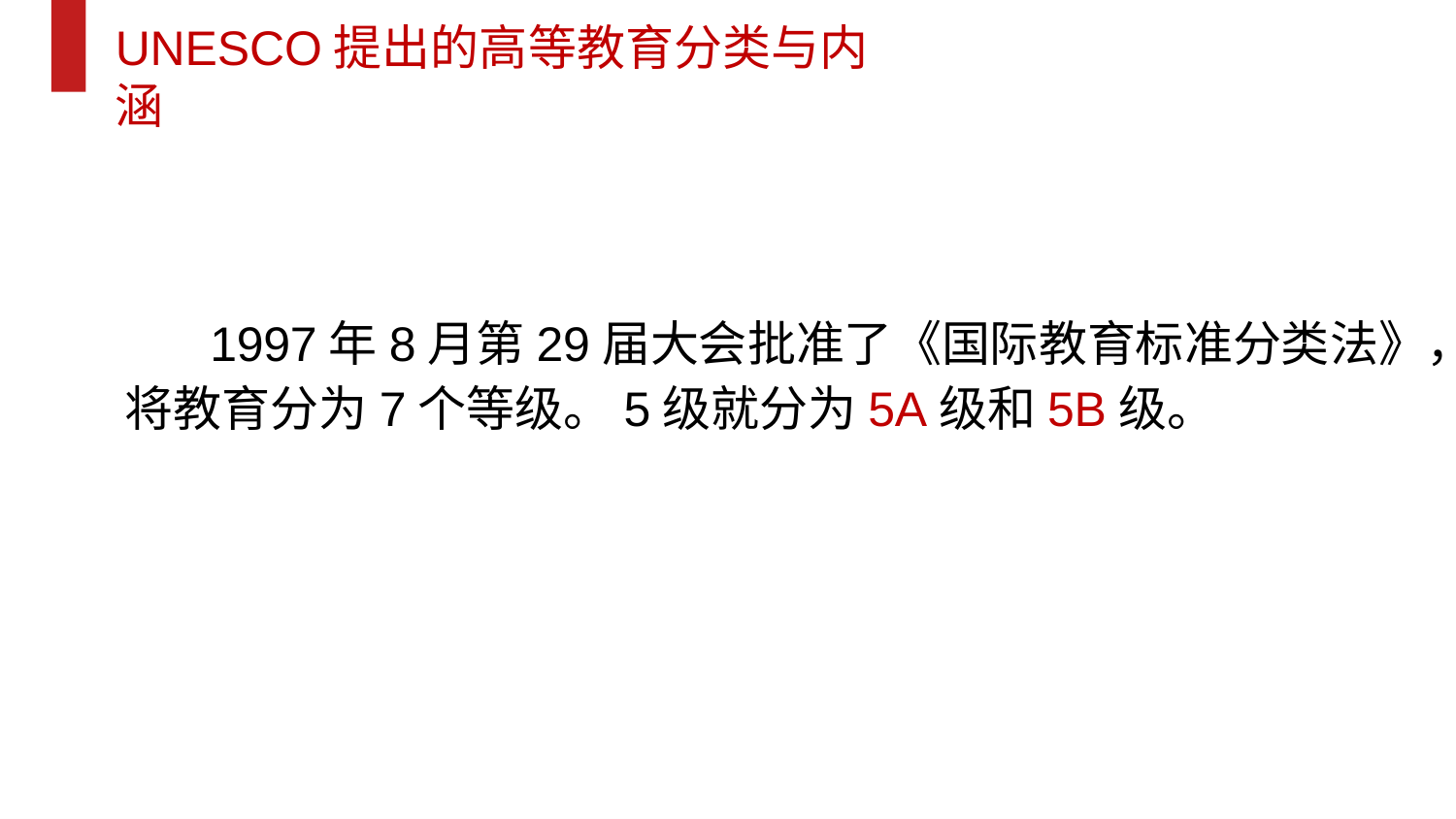

# UNESCO提出的高等教育分类与内涵
1997年8月第29届大会批准了《国际教育标准分类法》， 将教育分为7个等级。5级就分为5A级和5B级。